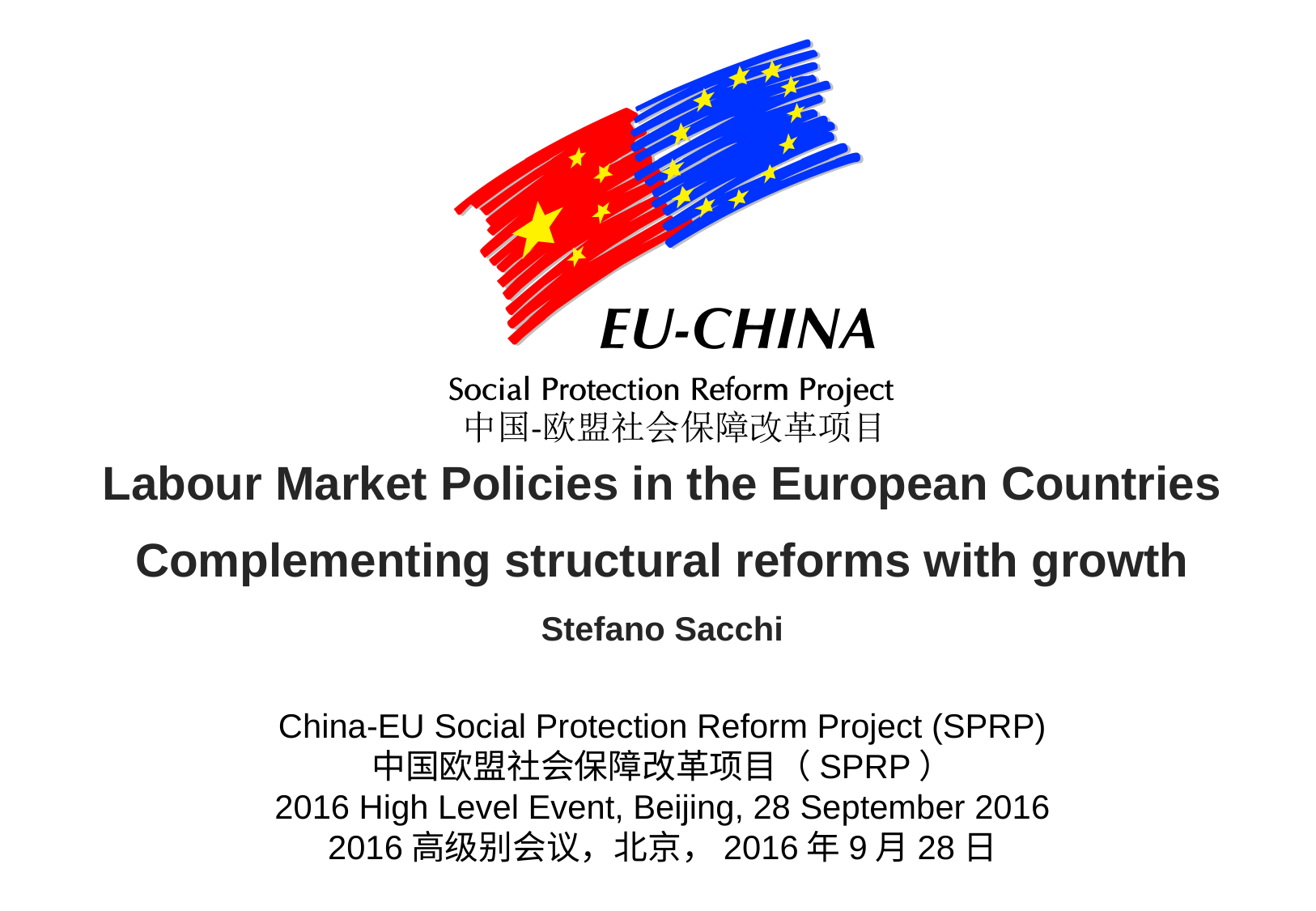

Labour Market Policies in the European Countries
Complementing structural reforms with growth
Stefano Sacchi

China-EU Social Protection Reform Project (SPRP)
中国欧盟社会保障改革项目（SPRP）
2016 High Level Event, Beijing, 28 September 2016
2016高级别会议，北京，2016年9月28日